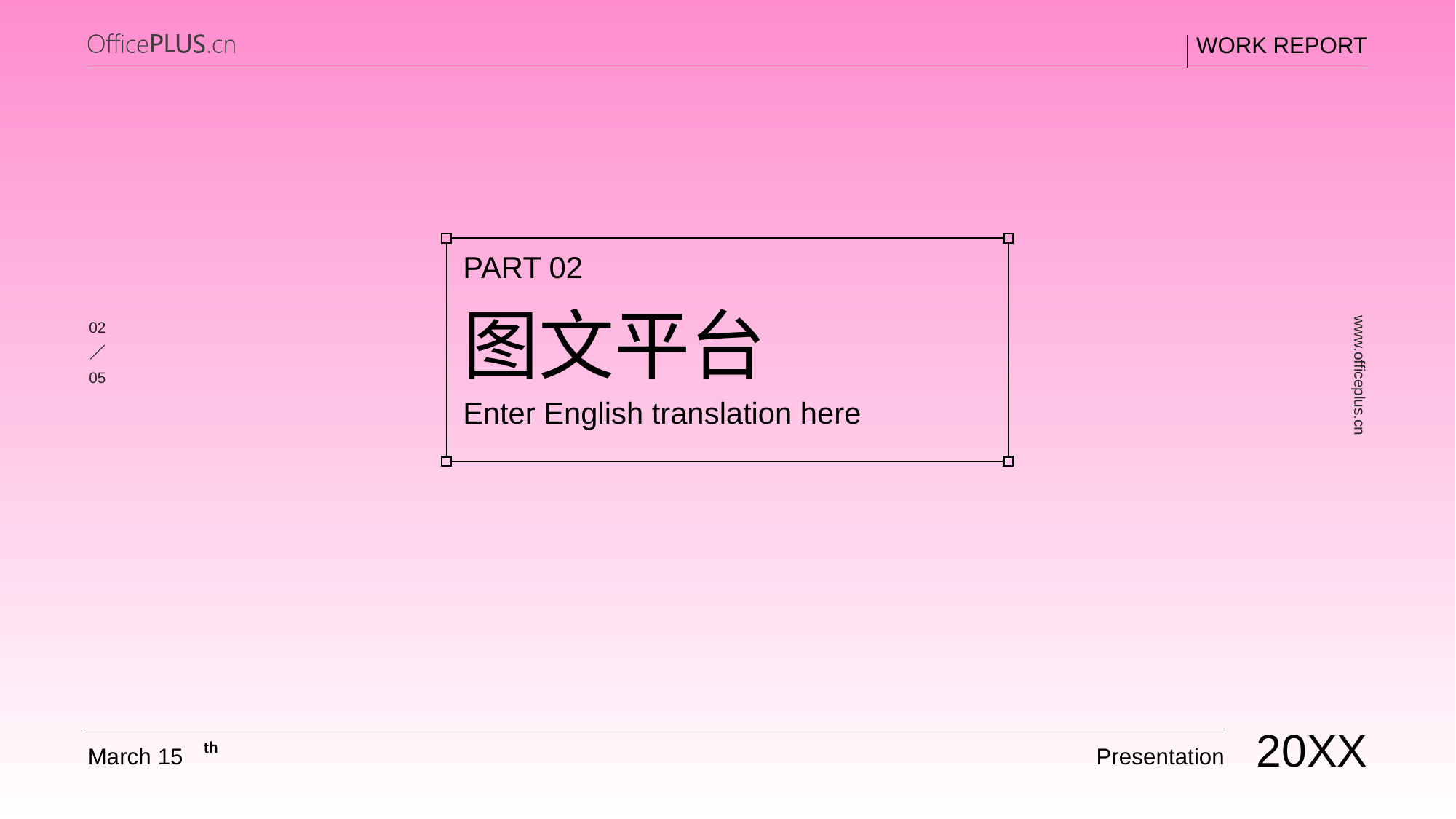

Part 02
图文平台
02
www.officeplus.cn
05
Enter English translation here

20XX

March 15